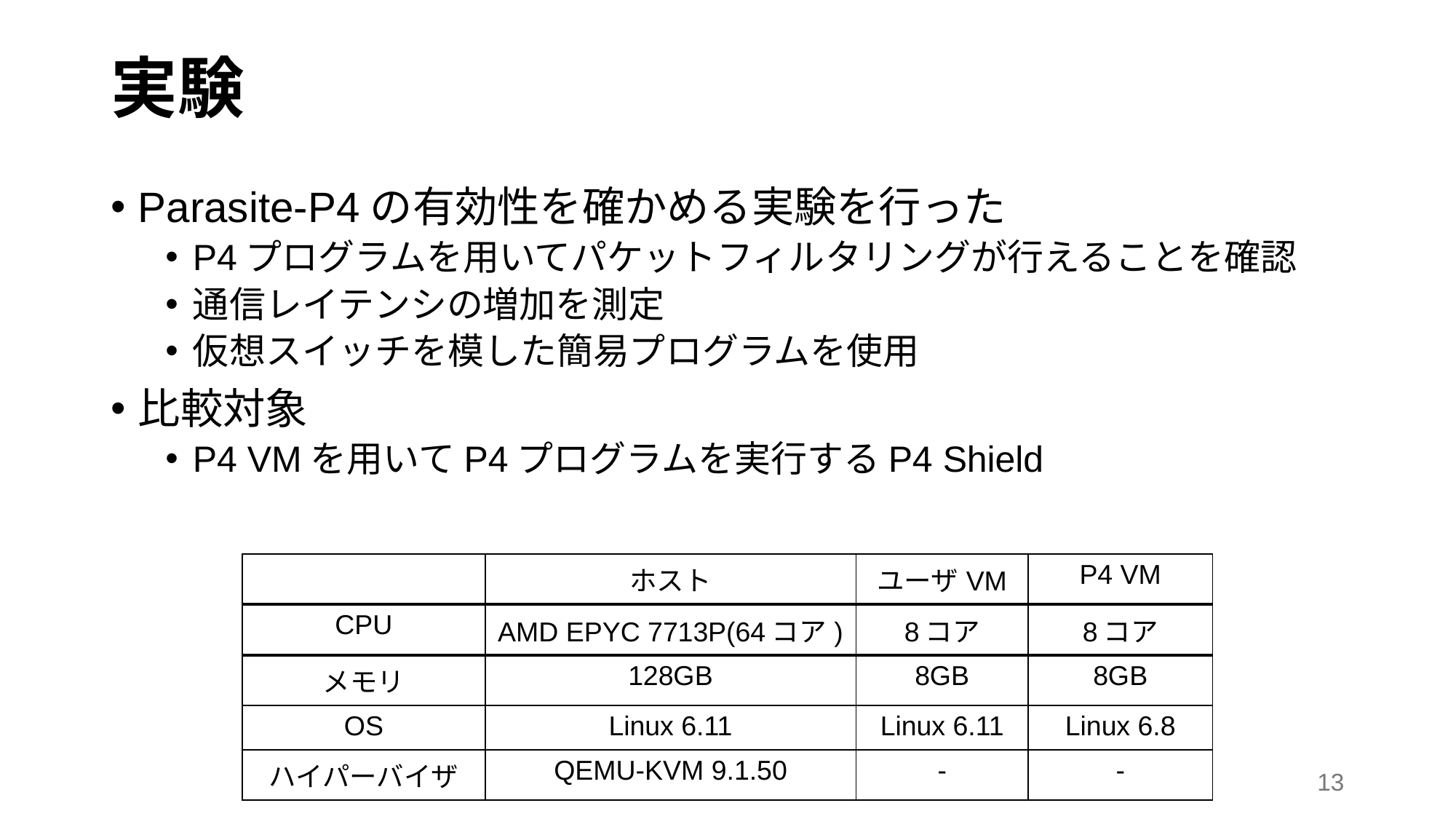

# 実験
Parasite-P4の有効性を確かめる実験を行った
P4プログラムを用いてパケットフィルタリングが行えることを確認
通信レイテンシの増加を測定
仮想スイッチを模した簡易プログラムを使用
比較対象
P4 VMを用いてP4プログラムを実行するP4 Shield
|  | ホスト | ユーザVM | P4 VM |
| --- | --- | --- | --- |
| CPU | AMD EPYC 7713P(64コア) | 8コア | 8コア |
| メモリ | 128GB | 8GB | 8GB |
| OS | Linux 6.11 | Linux 6.11 | Linux 6.8 |
| ハイパーバイザ | QEMU-KVM 9.1.50 | - | - |
13